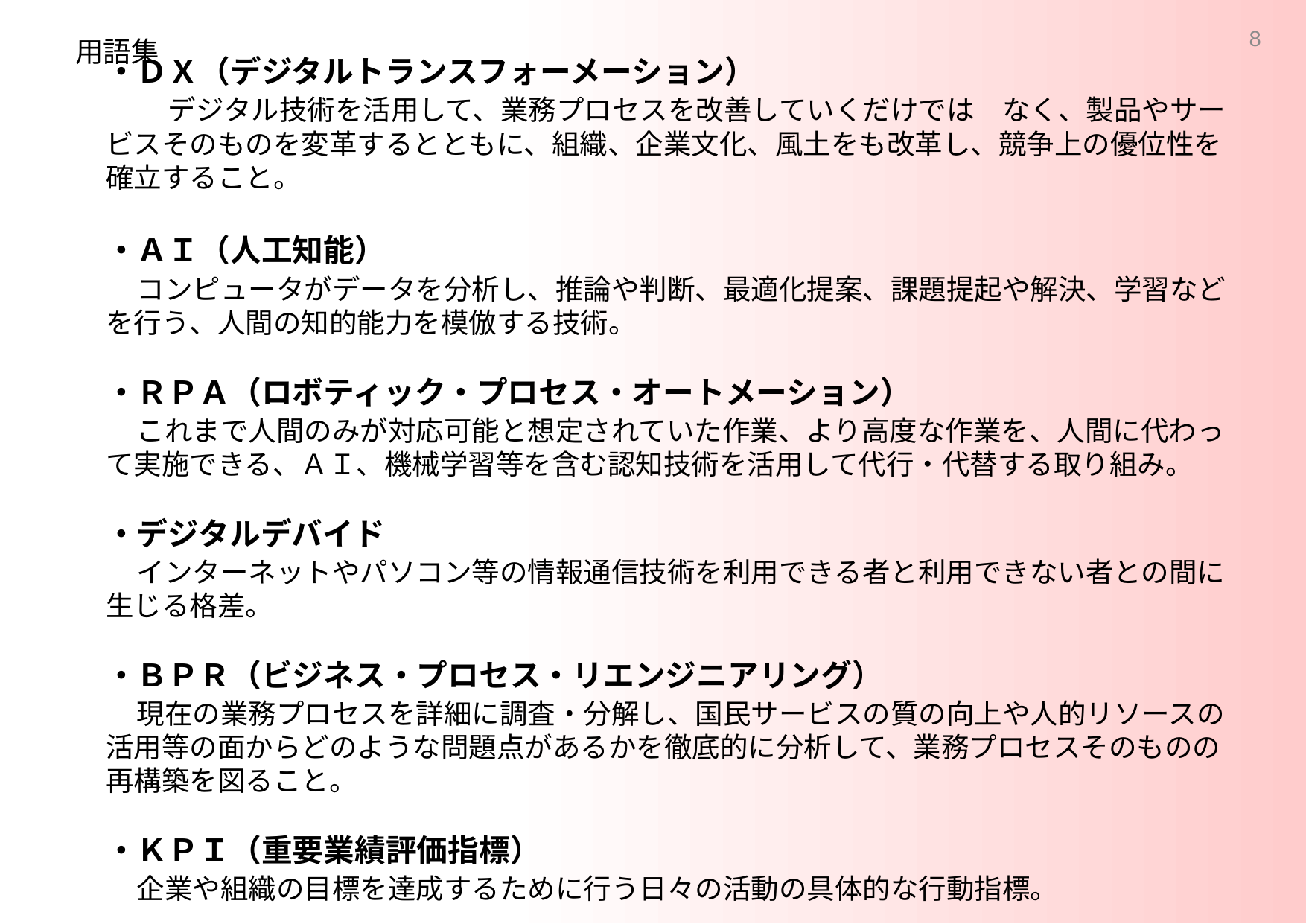

8
　　用語集

・ＤＸ（デジタルトランスフォーメーション）
　　デジタル技術を活用して、業務プロセスを改善していくだけでは　なく、製品やサービスそのものを変革するとともに、組織、企業文化、風土をも改革し、競争上の優位性を確立すること。

・ＡＩ（人工知能）
　コンピュータがデータを分析し、推論や判断、最適化提案、課題提起や解決、学習などを行う、人間の知的能力を模倣する技術。

・ＲＰＡ（ロボティック・プロセス・オートメーション）
　これまで人間のみが対応可能と想定されていた作業、より高度な作業を、人間に代わって実施できる、ＡＩ、機械学習等を含む認知技術を活用して代行・代替する取り組み。

・デジタルデバイド
　インターネットやパソコン等の情報通信技術を利用できる者と利用できない者との間に生じる格差。

・ＢＰＲ（ビジネス・プロセス・リエンジニアリング）
　現在の業務プロセスを詳細に調査・分解し、国民サービスの質の向上や人的リソースの活用等の面からどのような問題点があるかを徹底的に分析して、業務プロセスそのものの再構築を図ること。

・ＫＰＩ（重要業績評価指標）
　企業や組織の目標を達成するために行う日々の活動の具体的な行動指標。